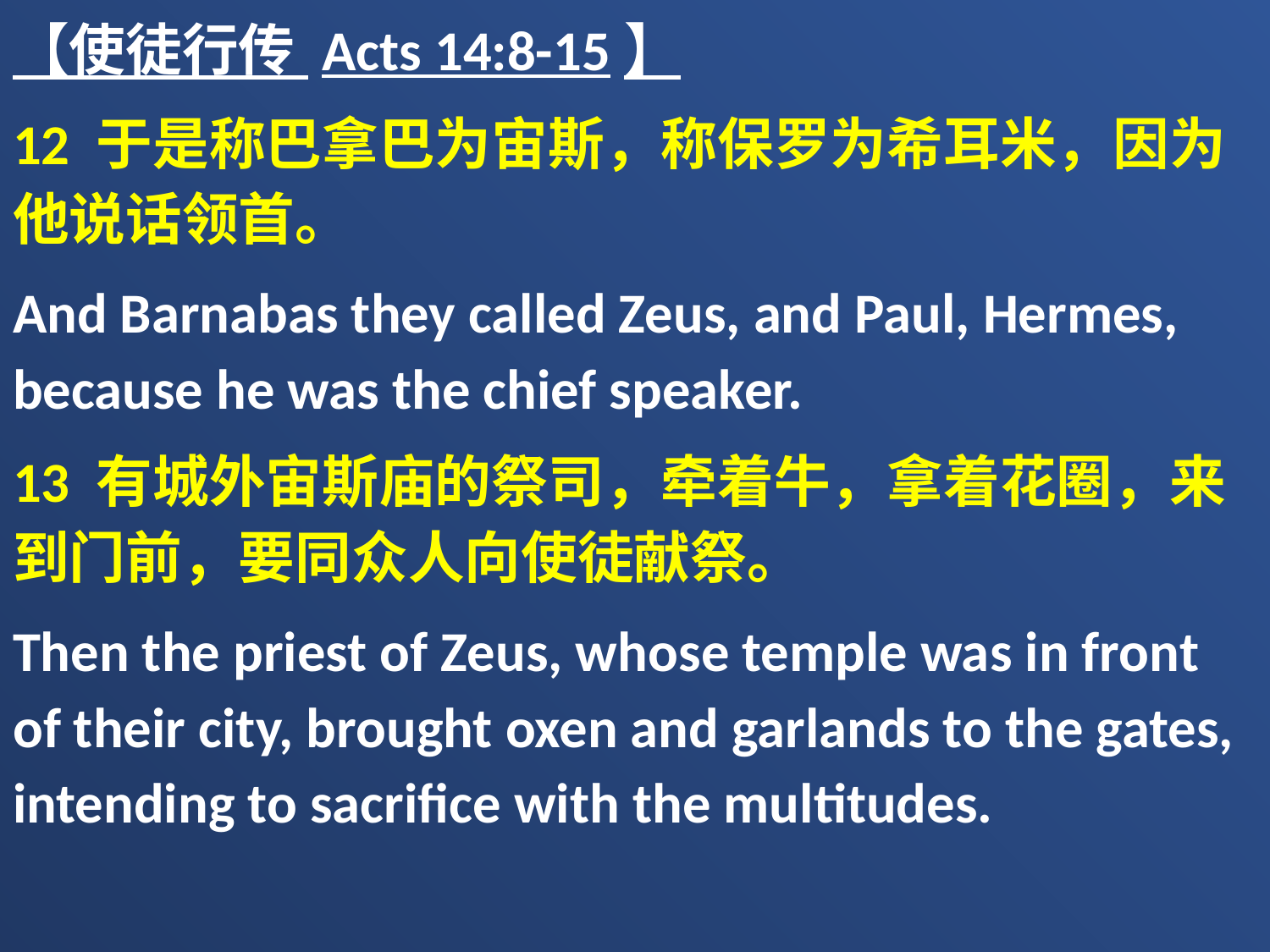

【使徒行传 Acts 14:8-15】
12 于是称巴拿巴为宙斯，称保罗为希耳米，因为他说话领首。
And Barnabas they called Zeus, and Paul, Hermes, because he was the chief speaker.
13 有城外宙斯庙的祭司，牵着牛，拿着花圈，来到门前，要同众人向使徒献祭。
Then the priest of Zeus, whose temple was in front of their city, brought oxen and garlands to the gates, intending to sacrifice with the multitudes.